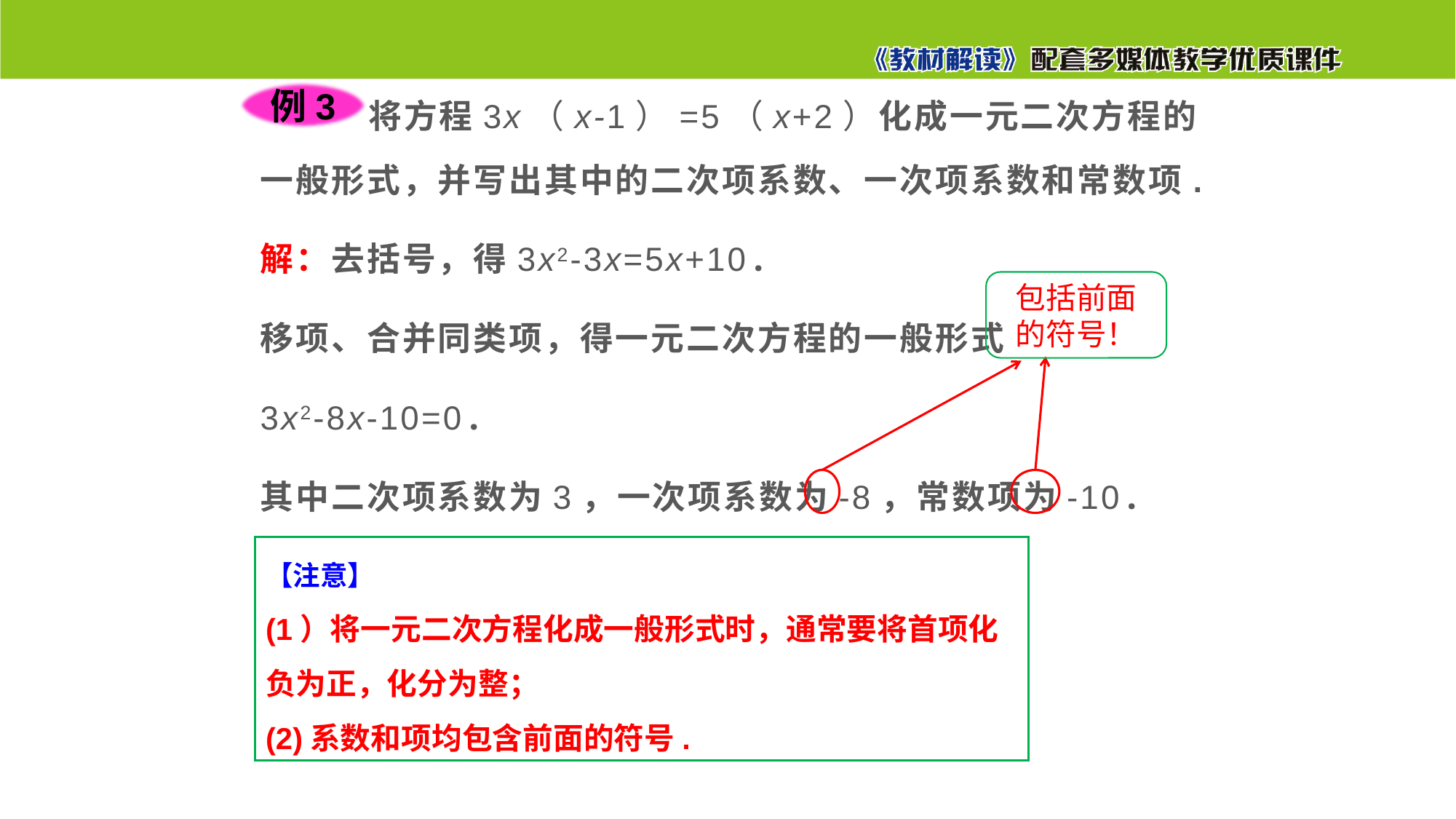

将方程3x（x-1）=5（x+2）化成一元二次方程的一般形式，并写出其中的二次项系数、一次项系数和常数项.
解：去括号，得3x2-3x=5x+10.
移项、合并同类项，得一元二次方程的一般形式
3x2-8x-10=0.
其中二次项系数为3，一次项系数为-8，常数项为-10.

例3
包括前面的符号！

【注意】
(1）将一元二次方程化成一般形式时，通常要将首项化负为正，化分为整；
(2)系数和项均包含前面的符号.